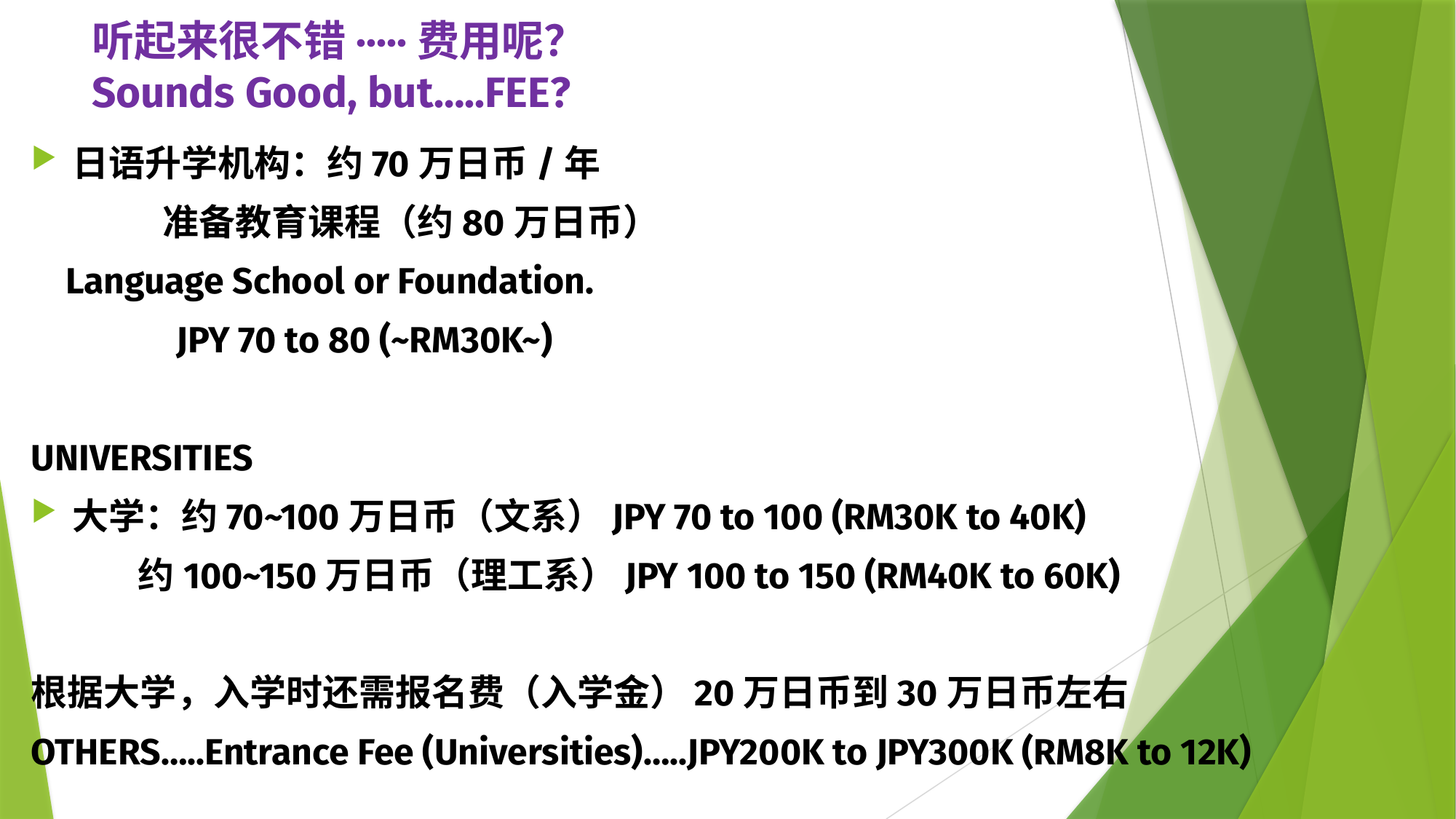

# 听起来很不错·····费用呢？ Sounds Good, but…..FEE?
日语升学机构：约70万日币/年
               准备教育课程（约80万日币）
    Language School or Foundation.
                 JPY 70 to 80 (~RM30K~)

UNIVERSITIES
大学：约70~100万日币（文系）JPY 70 to 100 (RM30K to 40K)
            约100~150万日币（理工系）JPY 100 to 150 (RM40K to 60K)

根据大学，入学时还需报名费（入学金）20万日币到30万日币左右
OTHERS…..Entrance Fee (Universities)…..JPY200K to JPY300K (RM8K to 12K)